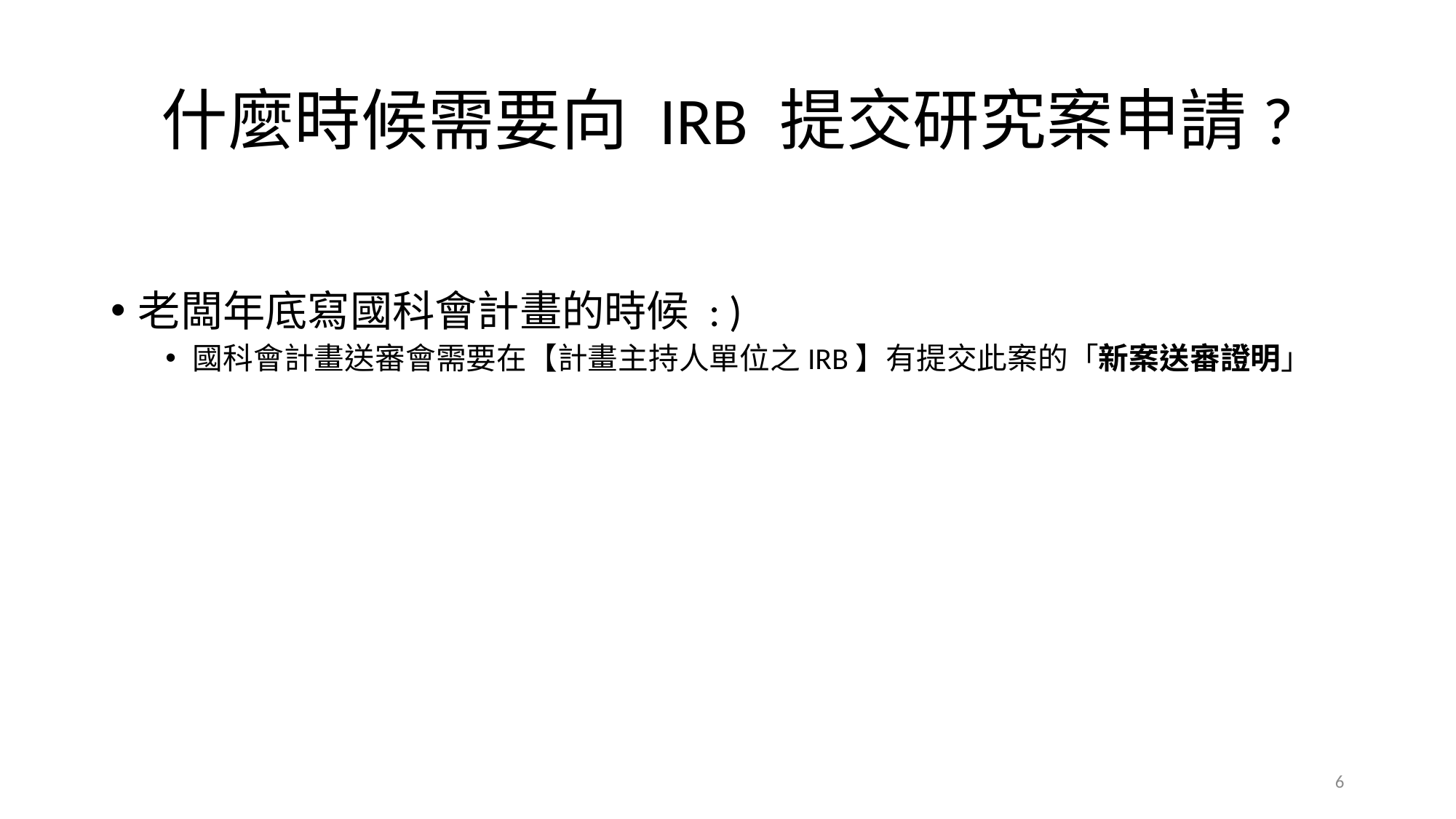

# 什麼時候需要向 IRB 提交研究案申請?

老闆年底寫國科會計畫的時候 : )
國科會計畫送審會需要在【計畫主持人單位之IRB】有提交此案的「新案送審證明」
6